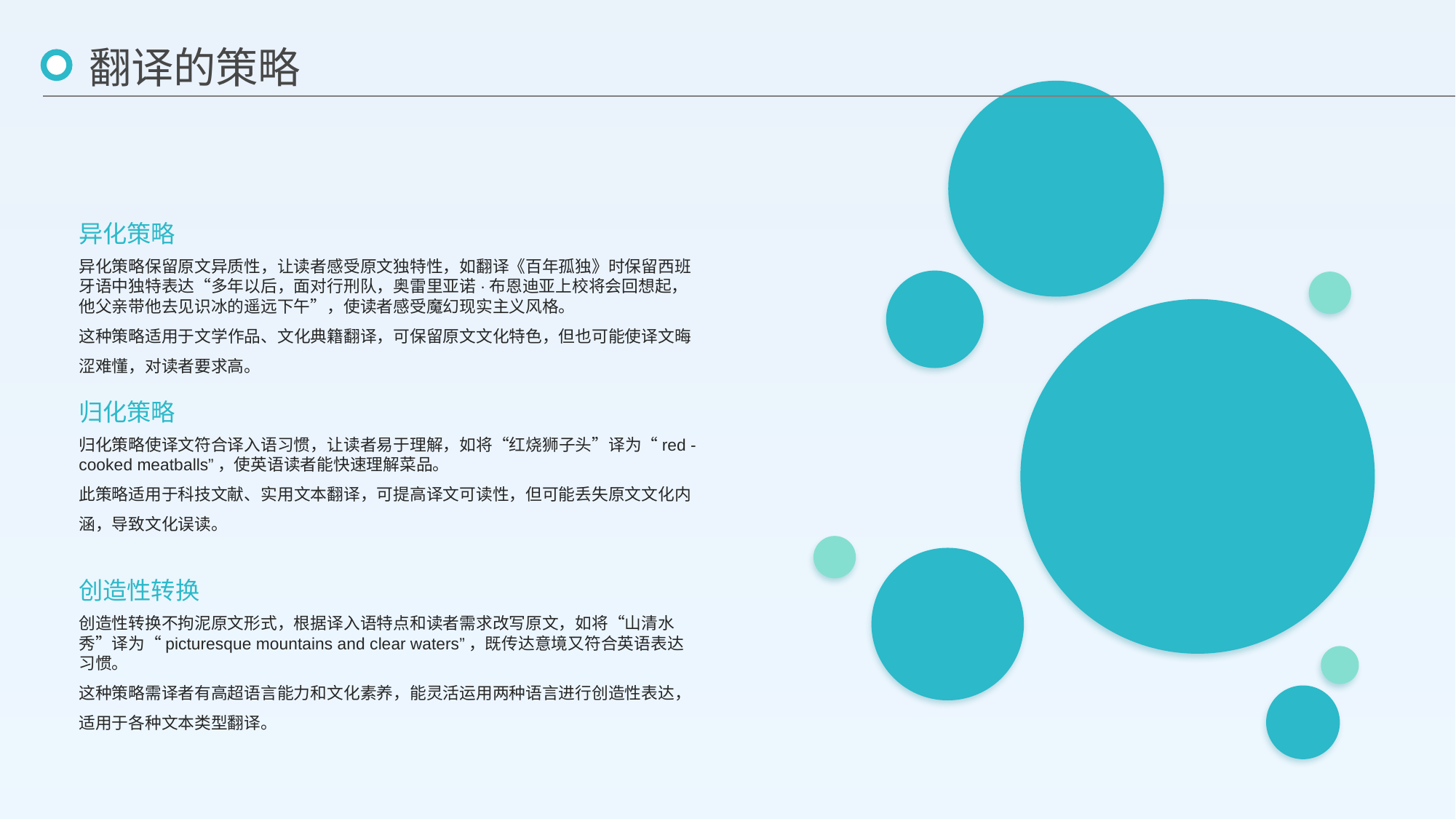

翻译的策略

异化策略
异化策略保留原文异质性，让读者感受原文独特性，如翻译《百年孤独》时保留西班牙语中独特表达“多年以后，面对行刑队，奥雷里亚诺·布恩迪亚上校将会回想起，他父亲带他去见识冰的遥远下午”，使读者感受魔幻现实主义风格。
这种策略适用于文学作品、文化典籍翻译，可保留原文文化特色，但也可能使译文晦涩难懂，对读者要求高。

归化策略
归化策略使译文符合译入语习惯，让读者易于理解，如将“红烧狮子头”译为“red - cooked meatballs”，使英语读者能快速理解菜品。
此策略适用于科技文献、实用文本翻译，可提高译文可读性，但可能丢失原文文化内涵，导致文化误读。

创造性转换
创造性转换不拘泥原文形式，根据译入语特点和读者需求改写原文，如将“山清水秀”译为“picturesque mountains and clear waters”，既传达意境又符合英语表达习惯。
这种策略需译者有高超语言能力和文化素养，能灵活运用两种语言进行创造性表达，适用于各种文本类型翻译。